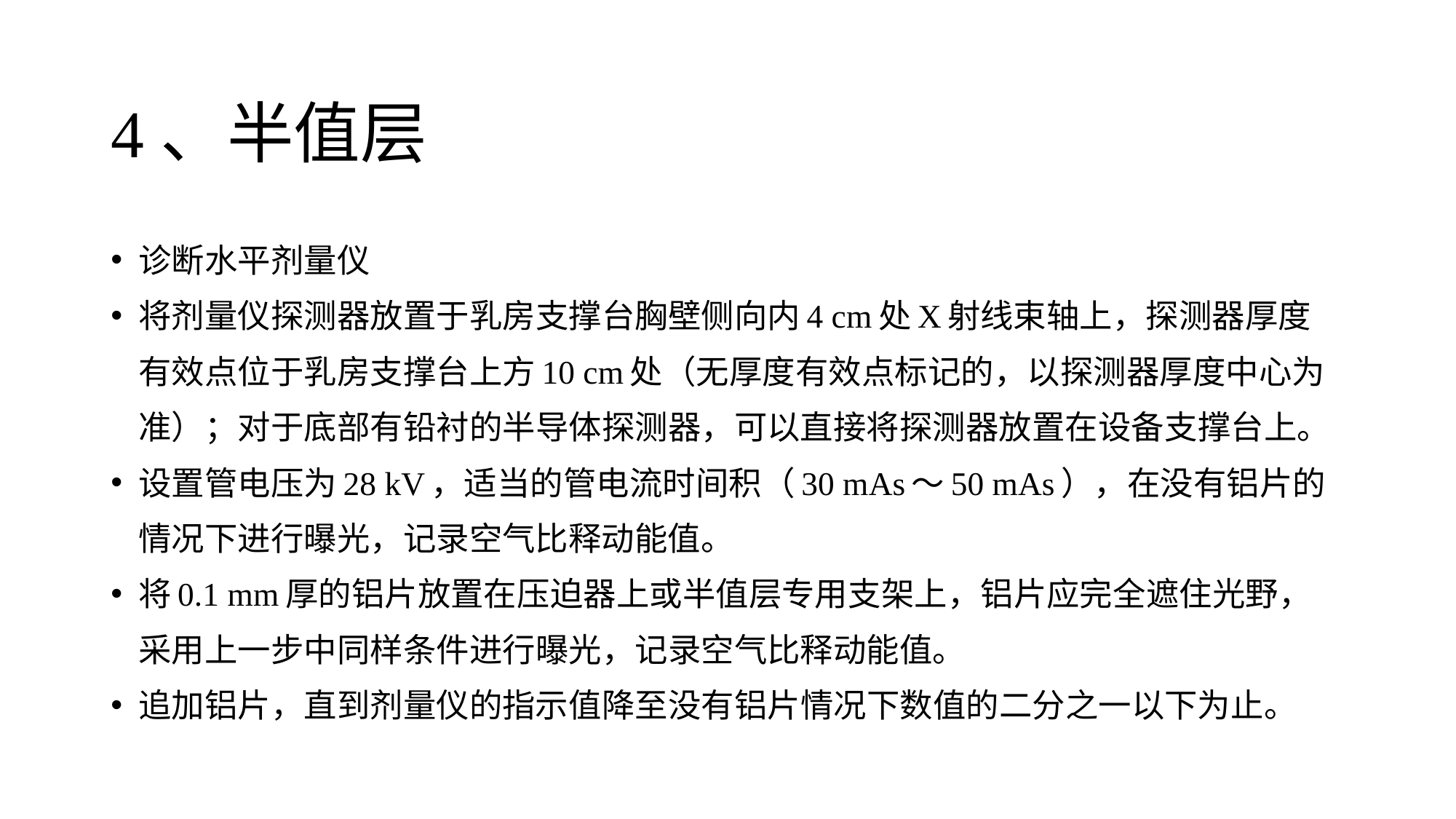

# 4、半值层
诊断水平剂量仪
将剂量仪探测器放置于乳房支撑台胸壁侧向内4 cm处X射线束轴上，探测器厚度有效点位于乳房支撑台上方10 cm处（无厚度有效点标记的，以探测器厚度中心为准）；对于底部有铅衬的半导体探测器，可以直接将探测器放置在设备支撑台上。
设置管电压为28 kV，适当的管电流时间积（30 mAs～50 mAs），在没有铝片的情况下进行曝光，记录空气比释动能值。
将0.1 mm厚的铝片放置在压迫器上或半值层专用支架上，铝片应完全遮住光野，采用上一步中同样条件进行曝光，记录空气比释动能值。
追加铝片，直到剂量仪的指示值降至没有铝片情况下数值的二分之一以下为止。